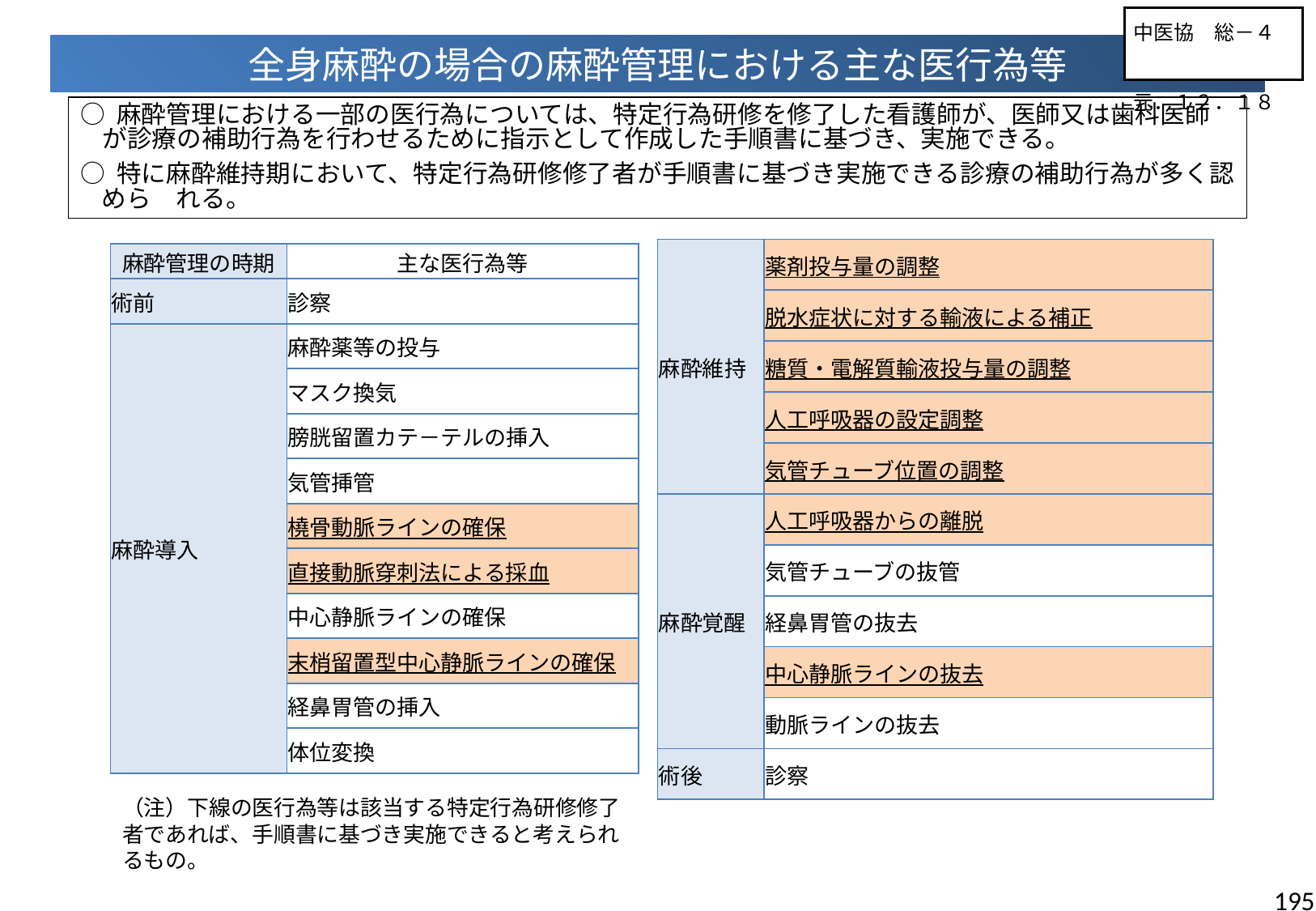

中医協　総－４
元．１２．１８

全身麻酔の場合の麻酔管理における主な医行為等
○ 麻酔管理における一部の医行為については、特定行為研修を修了した看護師が、医師又は歯科医師が診療の補助行為を行わせるために指示として作成した手順書に基づき、実施できる。
○ 特に麻酔維持期において、特定行為研修修了者が手順書に基づき実施できる診療の補助行為が多く認めら　れる。
| 麻酔維持 | 薬剤投与量の調整 |
| --- | --- |
|  | 脱水症状に対する輸液による補正 |
|  | 糖質・電解質輸液投与量の調整 |
|  | 人工呼吸器の設定調整 |
|  | 気管チューブ位置の調整 |
| 麻酔覚醒 | 人工呼吸器からの離脱 |
|  | 気管チューブの抜管 |
|  | 経鼻胃管の抜去 |
|  | 中心静脈ラインの抜去 |
|  | 動脈ラインの抜去 |
| 術後 | 診察 |
| 麻酔管理の時期 | 主な医行為等 |
| --- | --- |
| 術前 | 診察 |
| 麻酔導入 | 麻酔薬等の投与 |
|  | マスク換気 |
|  | 膀胱留置カテ－テルの挿入 |
|  | 気管挿管 |
|  | 橈骨動脈ラインの確保 |
|  | 直接動脈穿刺法による採血 |
|  | 中心静脈ラインの確保 |
|  | 末梢留置型中心静脈ラインの確保 |
|  | 経鼻胃管の挿入 |
|  | 体位変換 |
（注）下線の医行為等は該当する特定行為研修修了者であれば、手順書に基づき実施できると考えられるもの。
195